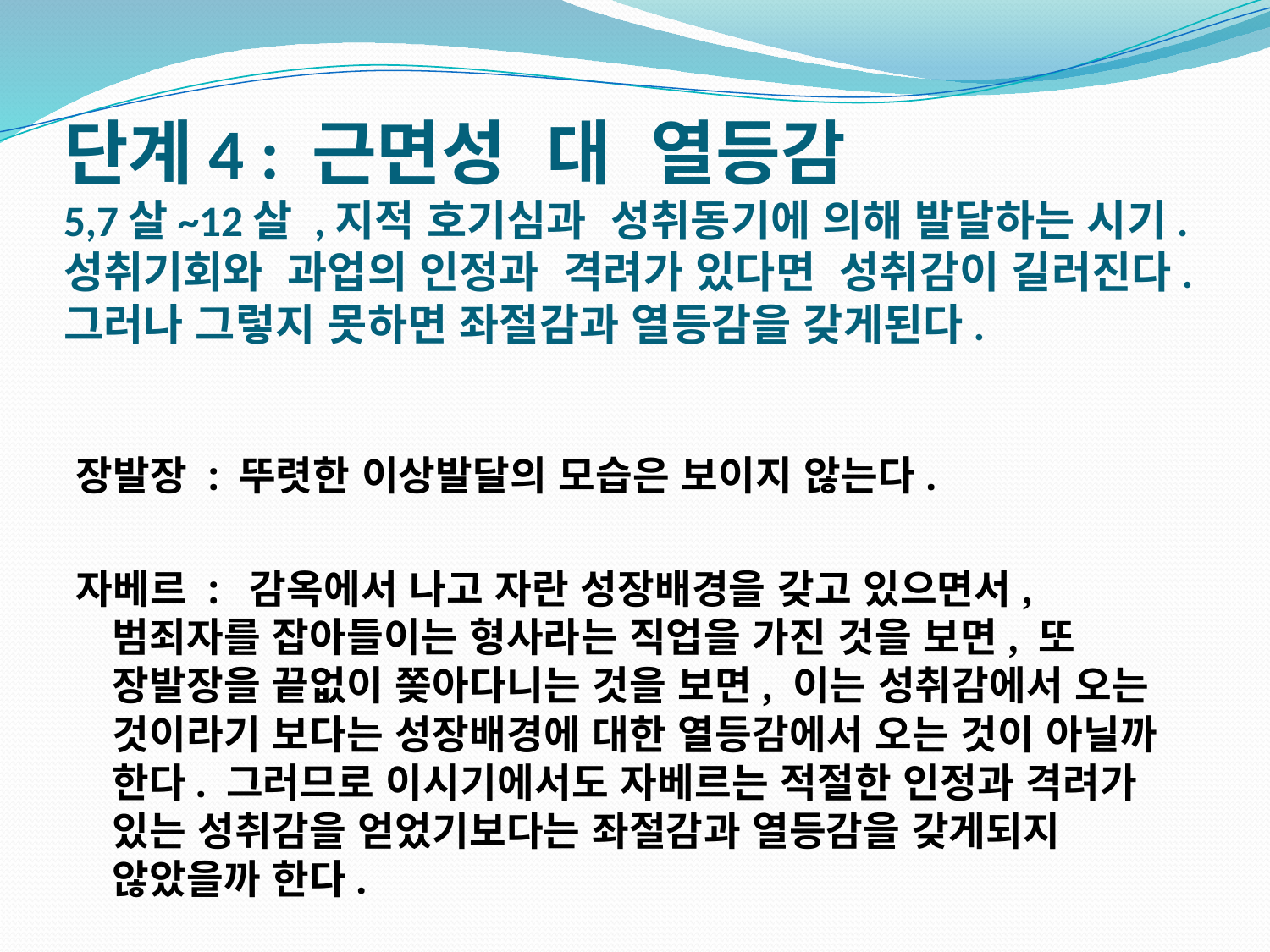

# 단계4 : 근면성  대  열등감 5,7살~12살 ,지적 호기심과  성취동기에 의해 발달하는 시기. 성취기회와  과업의 인정과  격려가 있다면  성취감이 길러진다. 그러나 그렇지 못하면 좌절감과 열등감을 갖게된다.
장발장 : 뚜렷한 이상발달의 모습은 보이지 않는다.

자베르 :  감옥에서 나고 자란 성장배경을 갖고 있으면서, 범죄자를 잡아들이는 형사라는 직업을 가진 것을 보면, 또 장발장을 끝없이 쫒아다니는 것을 보면, 이는 성취감에서 오는 것이라기 보다는 성장배경에 대한 열등감에서 오는 것이 아닐까 한다. 그러므로 이시기에서도 자베르는 적절한 인정과 격려가 있는 성취감을 얻었기보다는 좌절감과 열등감을 갖게되지 않았을까 한다.